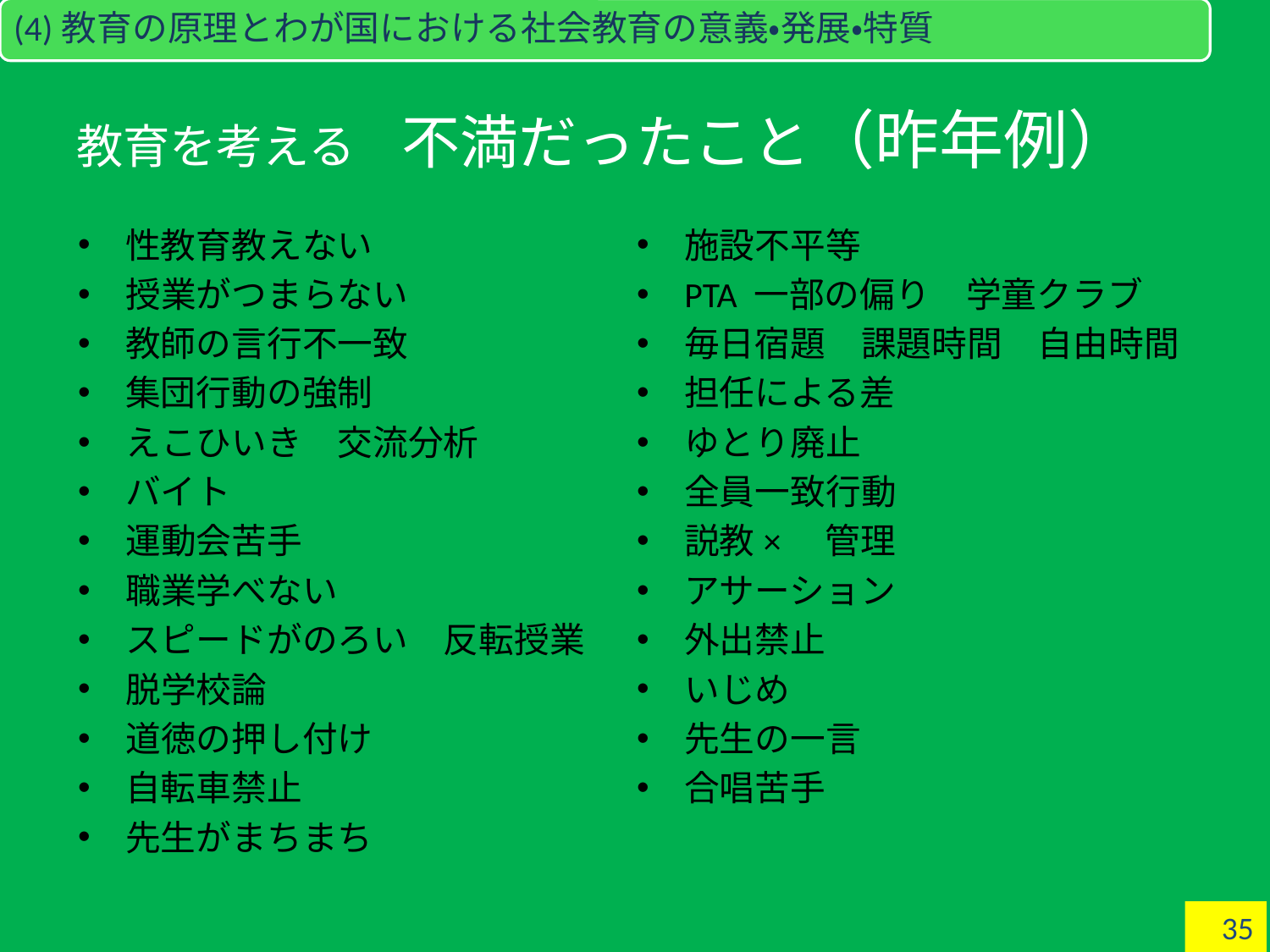

(4)教育の原理とわが国における社会教育の意義・発展・特質
# 教育を考える　不満だったこと（昨年例）
性教育教えない
授業がつまらない
教師の言行不一致
集団行動の強制
えこひいき　交流分析
バイト
運動会苦手
職業学べない
スピードがのろい　反転授業
脱学校論
道徳の押し付け
自転車禁止
先生がまちまち

施設不平等
PTA 一部の偏り　学童クラブ
毎日宿題　課題時間　自由時間
担任による差
ゆとり廃止
全員一致行動
説教×　管理
アサーション
外出禁止
いじめ
先生の一言
合唱苦手

35